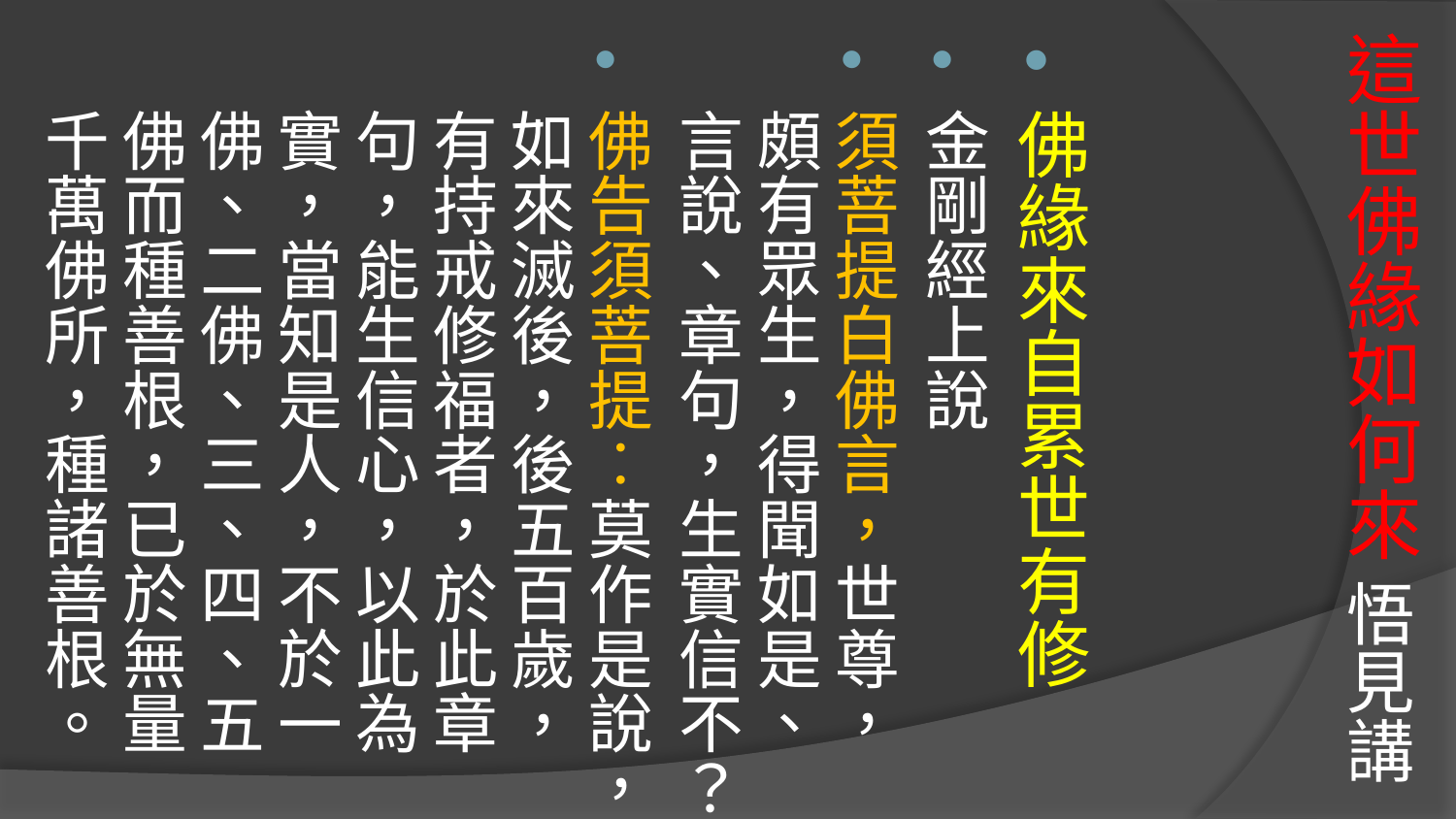

# 這世佛緣如何來 悟見講
佛緣來自累世有修
金剛經上說
須菩提白佛言，世尊，頗有眾生，得聞如是、言說、章句，生實信不？
佛告須菩提︰莫作是說，如來滅後，後五百歲，有持戒修福者，於此章句，能生信心，以此為實，當知是人，不於一佛、二佛、三、四、五佛而種善根，已於無量千萬佛所，種諸善根。